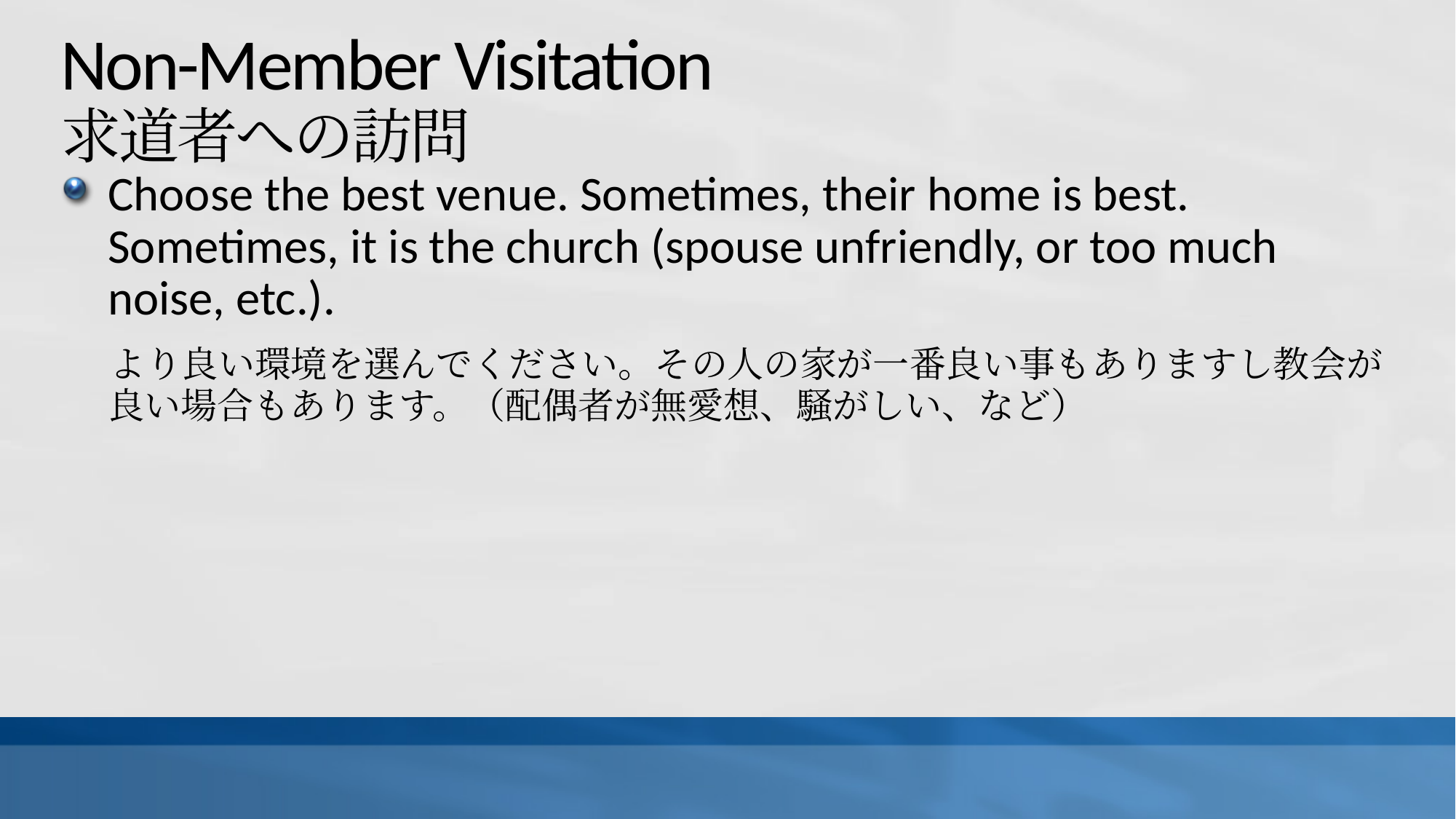

# Non-Member Visitation 求道者への訪問
Choose the best venue. Sometimes, their home is best. Sometimes, it is the church (spouse unfriendly, or too much noise, etc.).
　より良い環境を選んでください。その人の家が一番良い事もありますし教会が良い場合もあります。（配偶者が無愛想、騒がしい、など）